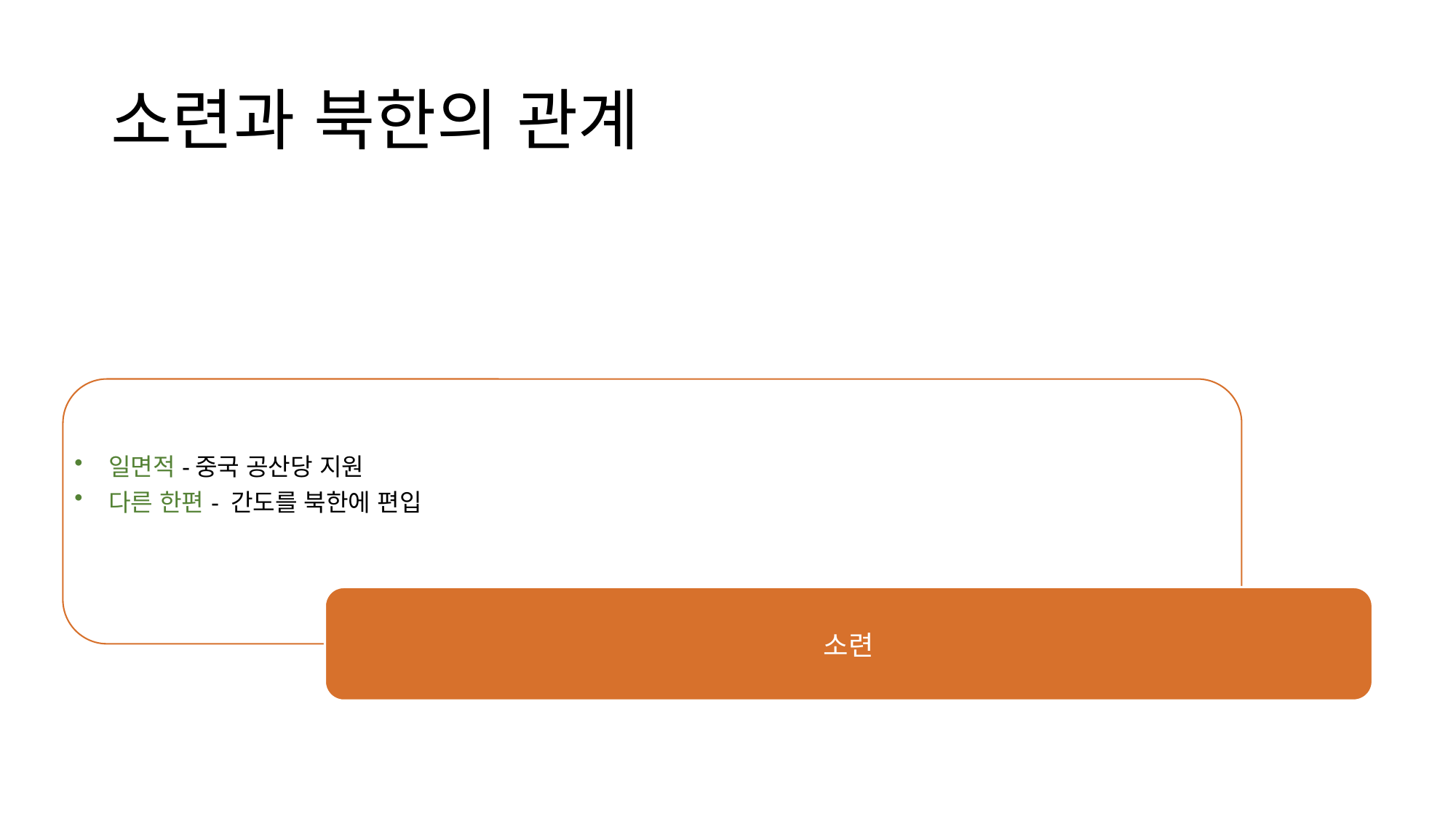

# 소련과 북한의 관계
북한
소련
일면적-중국 공산당 지원
다른 한편- 간도를 북한에 편입